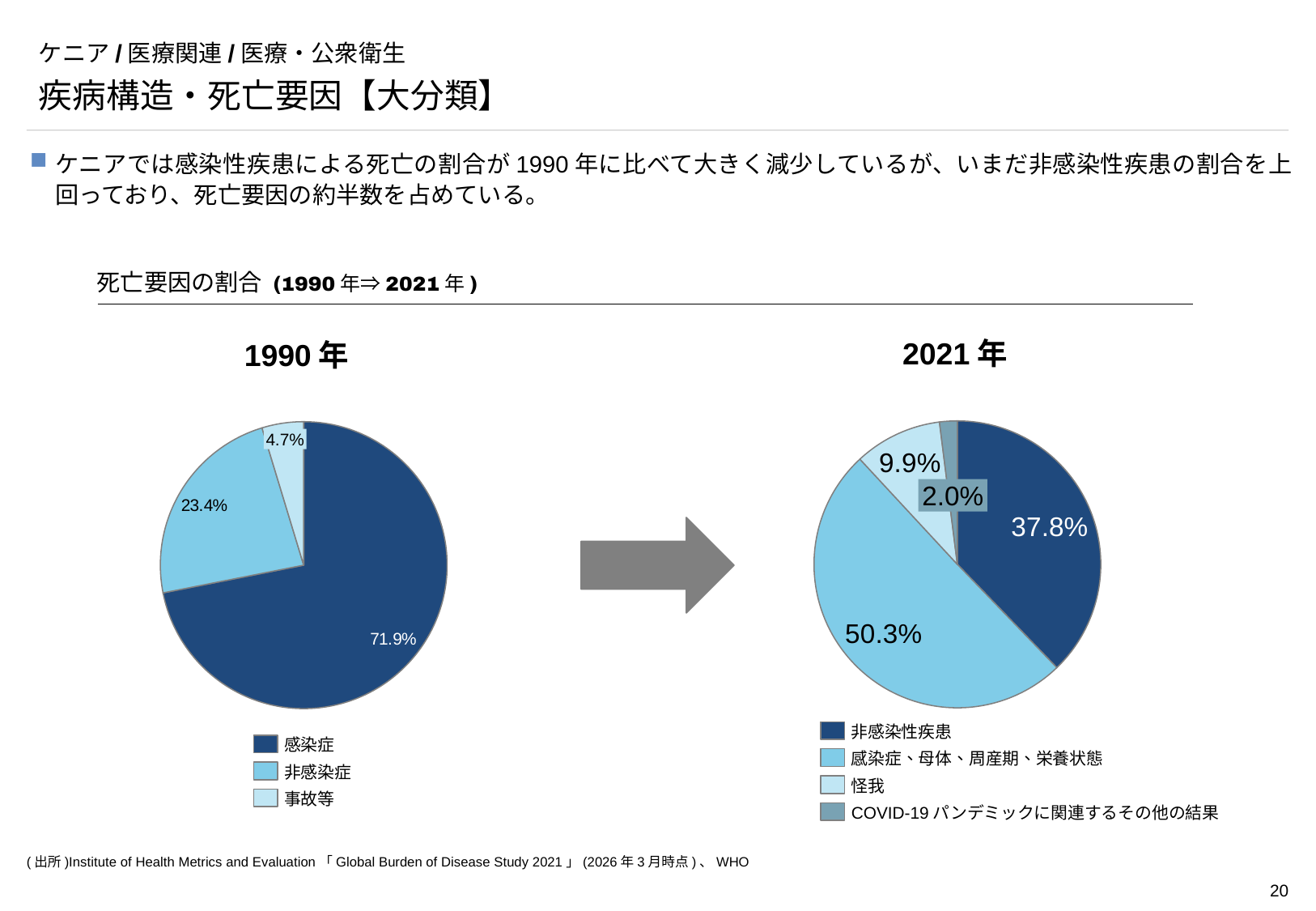

# ケニア/医療関連/医療・公衆衛生
疾病構造・死亡要因【大分類】
ケニアでは感染性疾患による死亡の割合が1990年に比べて大きく減少しているが、いまだ非感染性疾患の割合を上回っており、死亡要因の約半数を占めている。
死亡要因の割合 (1990年⇒2021年)
2021年
1990年

### Chart

| Category |  |
|---|---|

### Chart

| Category |  |
|---|---|
4.7%
2.0%

非感染性疾患

感染症

感染症、母体、周産期、栄養状態

非感染症

怪我

事故等

COVID-19パンデミックに関連するその他の結果

(出所)Institute of Health Metrics and Evaluation「Global Burden of Disease Study 2021」(2026年3月時点)、WHO